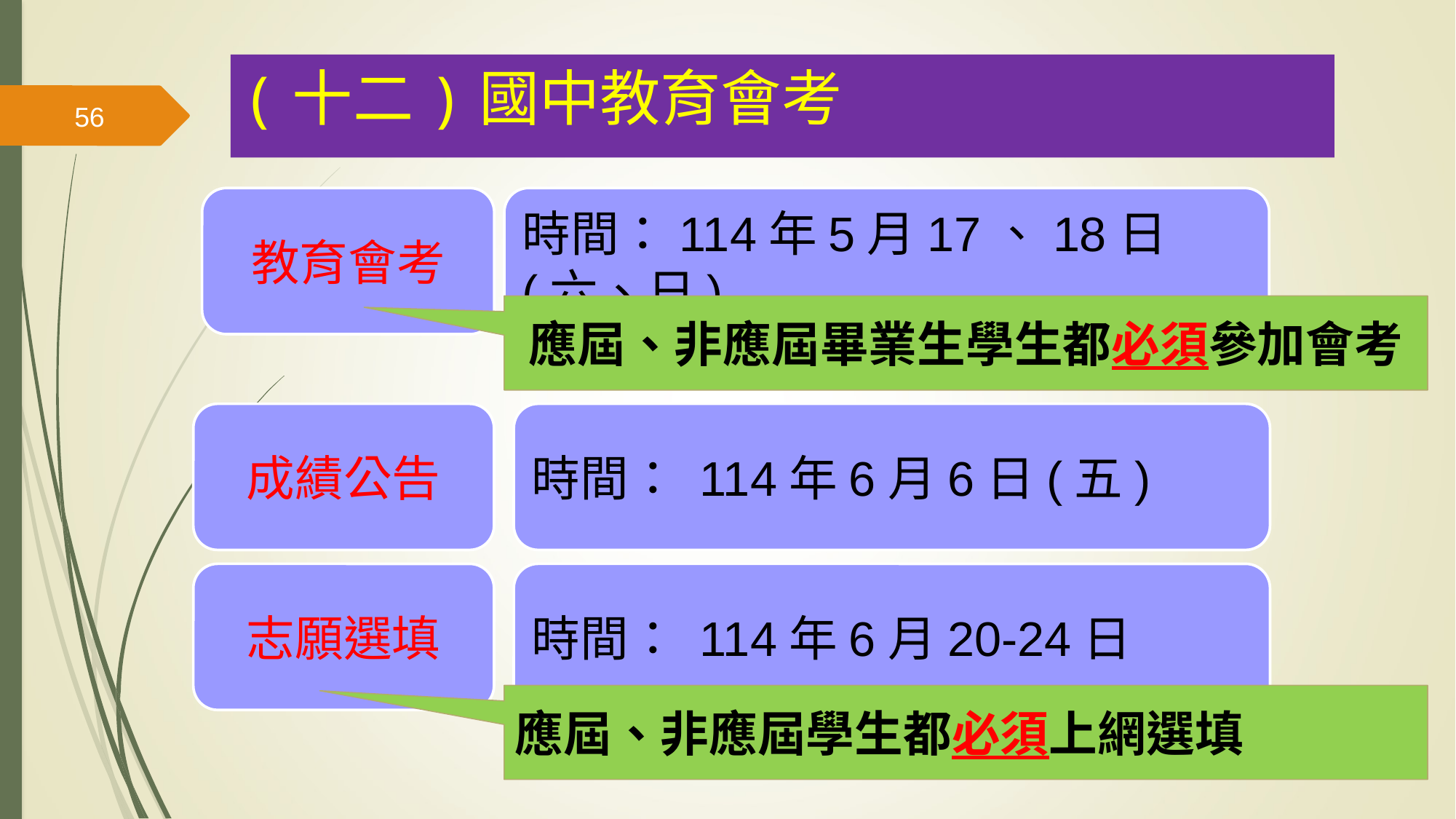

(十二)國中教育會考
56
教育會考
時間：114年5月17、18日(六、日)
應屆、非應屆畢業生學生都必須參加會考
成績公告
時間： 114年6月6日(五)
志願選填
時間： 114年6月20-24日
應屆、非應屆學生都必須上網選填